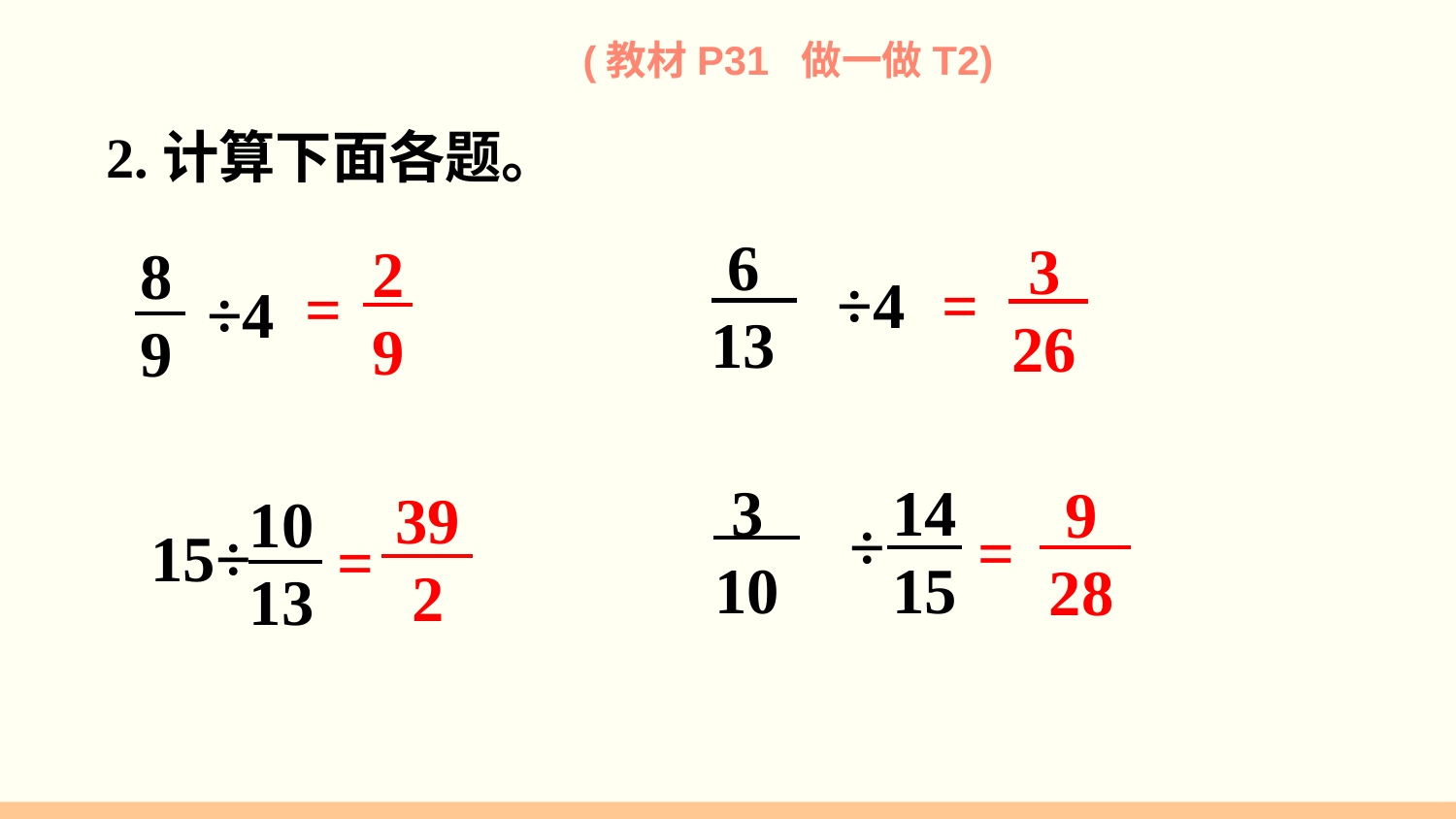

(教材P31  做一做T2)
2.计算下面各题。
 6
13
 3
26
2
9
8
9
=
÷4
=
÷4
 3
10
14
15
 9
28
39
 2
10
13
÷
=
15÷
=